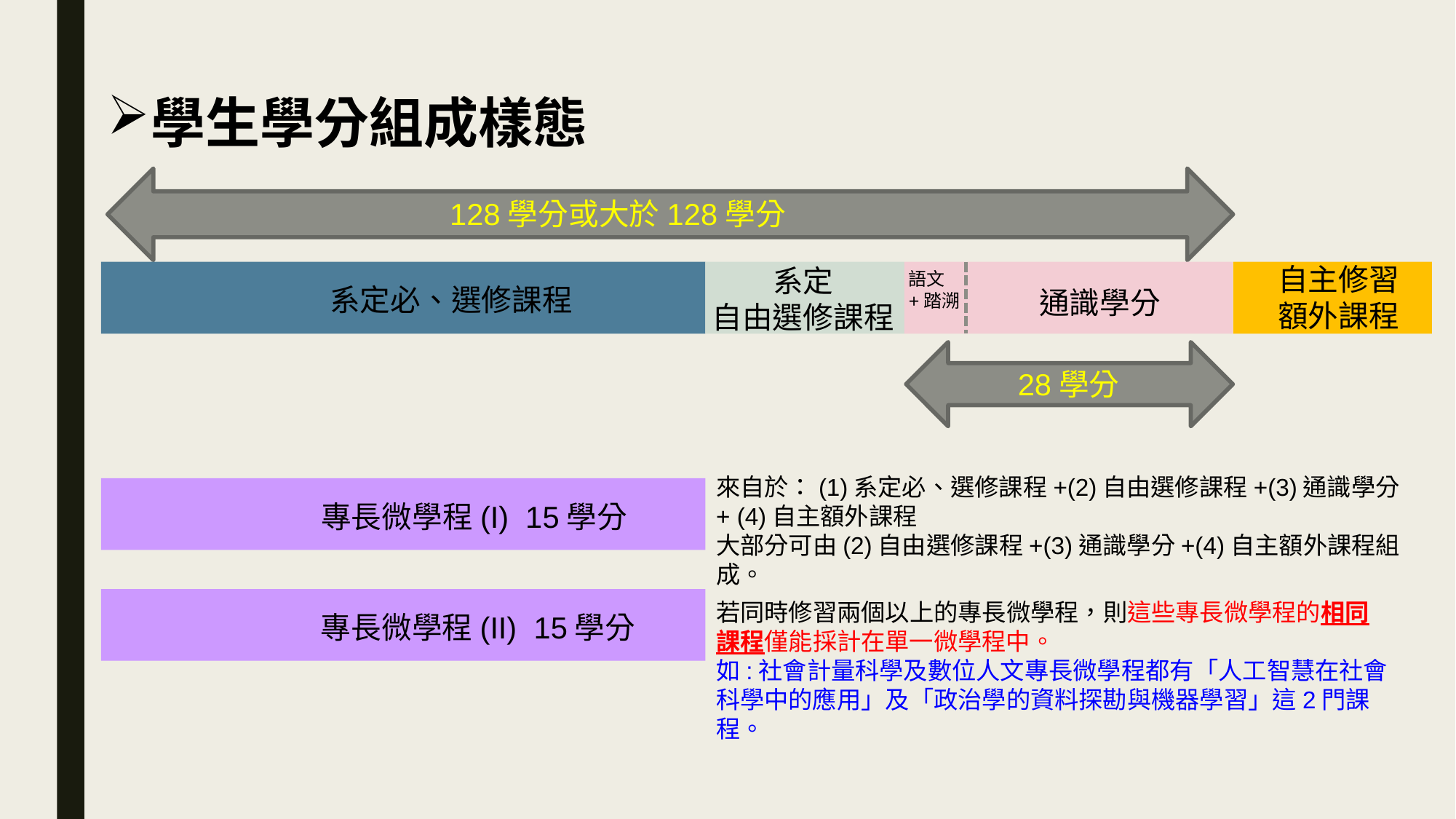

學生學分組成樣態
128學分或大於128學分
自主修習
額外課程
系定
自由選修課程

系定必、選修課程
通識學分
來自於：(1)系定必、選修課程+(2)自由選修課程+(3)通識學分+ (4)自主額外課程
大部分可由(2)自由選修課程+(3)通識學分+(4)自主額外課程組成。

專長微學程(I)  15學分

若同時修習兩個以上的專長微學程，則這些專長微學程的相同課程僅能採計在單一微學程中。
如:社會計量科學及數位人文專長微學程都有「人工智慧在社會科學中的應用」及「政治學的資料探勘與機器學習」這2門課程。
專長微學程(II)  15學分

語文+踏溯

28學分